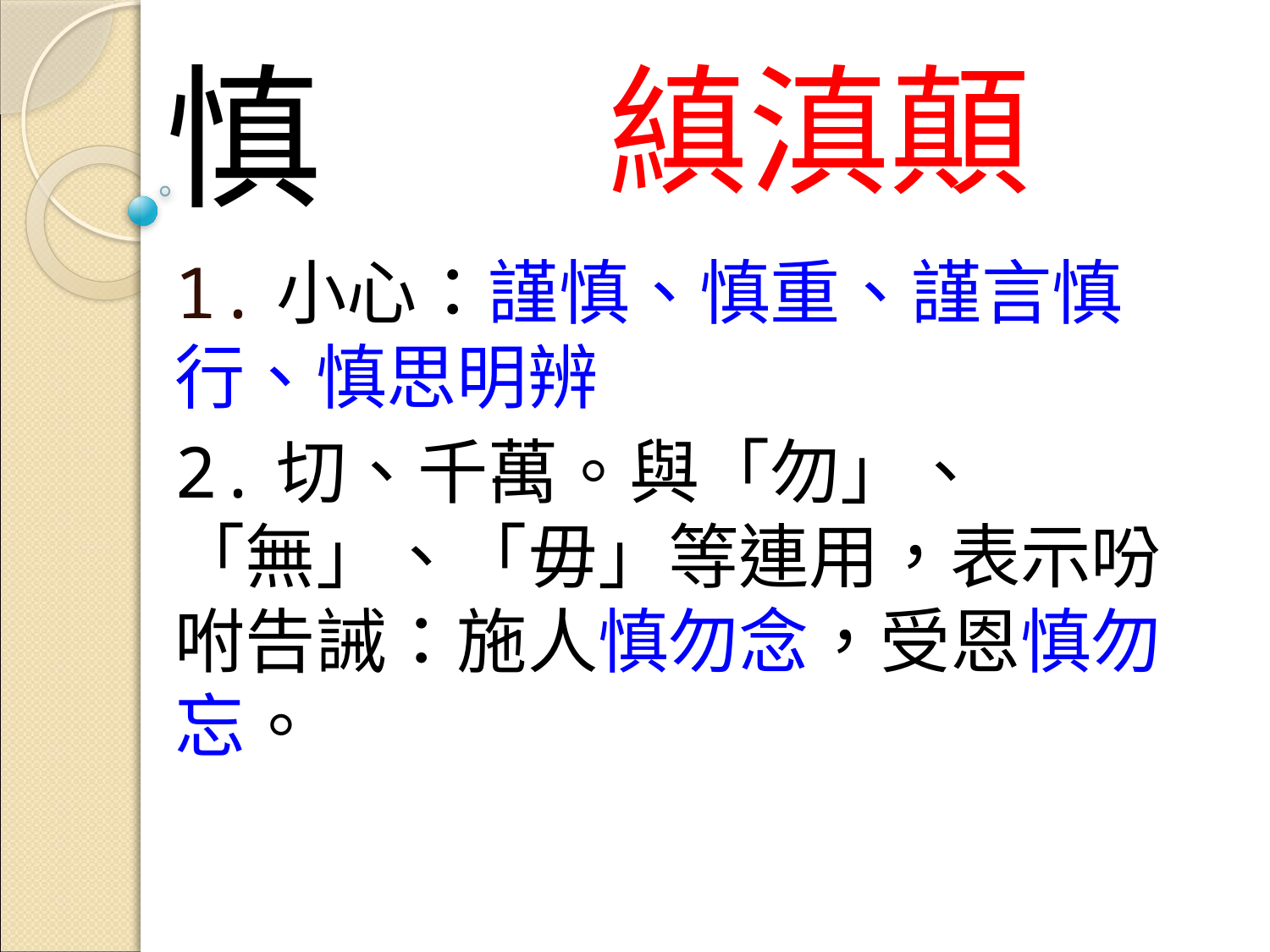

慎
# 縝滇顛
1.小心：謹慎、慎重、謹言慎行、慎思明辨
2.切、千萬。與「勿」、「無」、「毋」等連用，表示吩咐告誡：施人慎勿念，受恩慎勿忘。